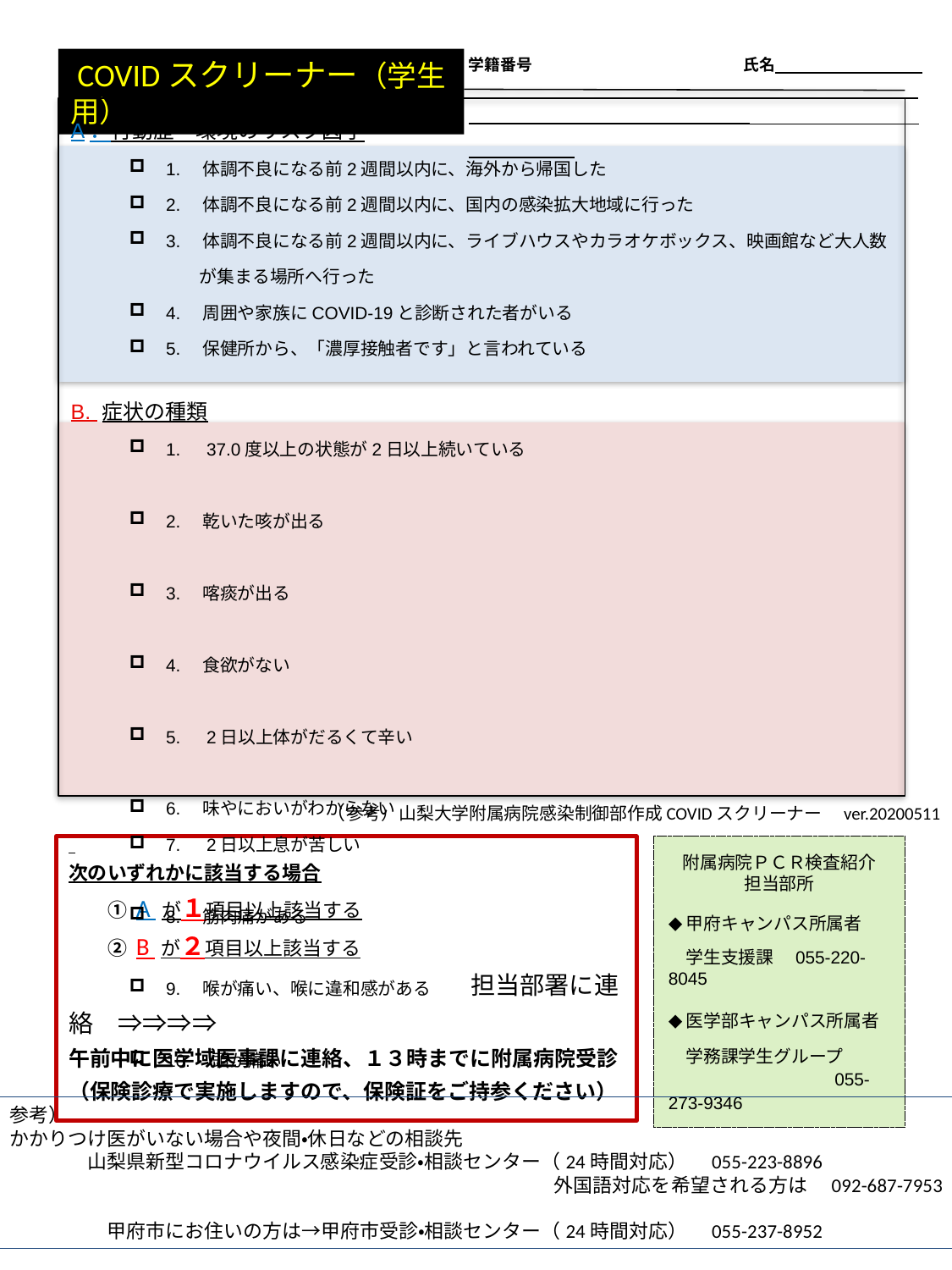

学籍番号　　　　　　　　　　氏名
 COVIDスクリーナー（学生用）
A．行動歴・環境のリスク因子
1.　体調不良になる前2週間以内に、海外から帰国した
2.　体調不良になる前2週間以内に、国内の感染拡大地域に行った
3.　体調不良になる前2週間以内に、ライブハウスやカラオケボックス、映画館など大人数
　　　　が集まる場所へ行った
4.　周囲や家族にCOVID-19と診断された者がいる
5.　保健所から、「濃厚接触者です」と言われている

B. 症状の種類
1.　37.0度以上の状態が2日以上続いている
2.　乾いた咳が出る
3.　喀痰が出る
4.　食欲がない
5.　2日以上体がだるくて辛い
6.　味やにおいがわからない
7.　2日以上息が苦しい
8.　筋肉痛がある
9.　喉が痛い、喉に違和感がある
10.　頭が痛い

　　　（参考）山梨大学附属病院感染制御部作成COVIDスクリーナー　ver.20200511

附属病院ＰＣＲ検査紹介
担当部所

◆甲府キャンパス所属者

　学生支援課　055-220-8045

◆医学部キャンパス所属者

　学務課学生グループ
　　　　　　　 　　055-273-9346

次のいずれかに該当する場合
　　① A が１項目以上該当する
　　② B が２項目以上該当する
　　　　　　　　　　　　　　　　　　　担当部署に連絡　⇒⇒⇒⇒
午前中に医学域医事課に連絡、１３時までに附属病院受診
（保険診療で実施しますので、保険証をご持参ください）

参考）
かかりつけ医がいない場合や夜間・休日などの相談先
　　　　山梨県新型コロナウイルス感染症受診・相談センター（24時間対応）　055-223-8896
　　　　　　　　　　　　　　　　　　　　　　　　　　　　外国語対応を希望される方は　092-687-7953

　　　　　甲府市にお住いの方は→甲府市受診・相談センター（24時間対応）　055-237-8952